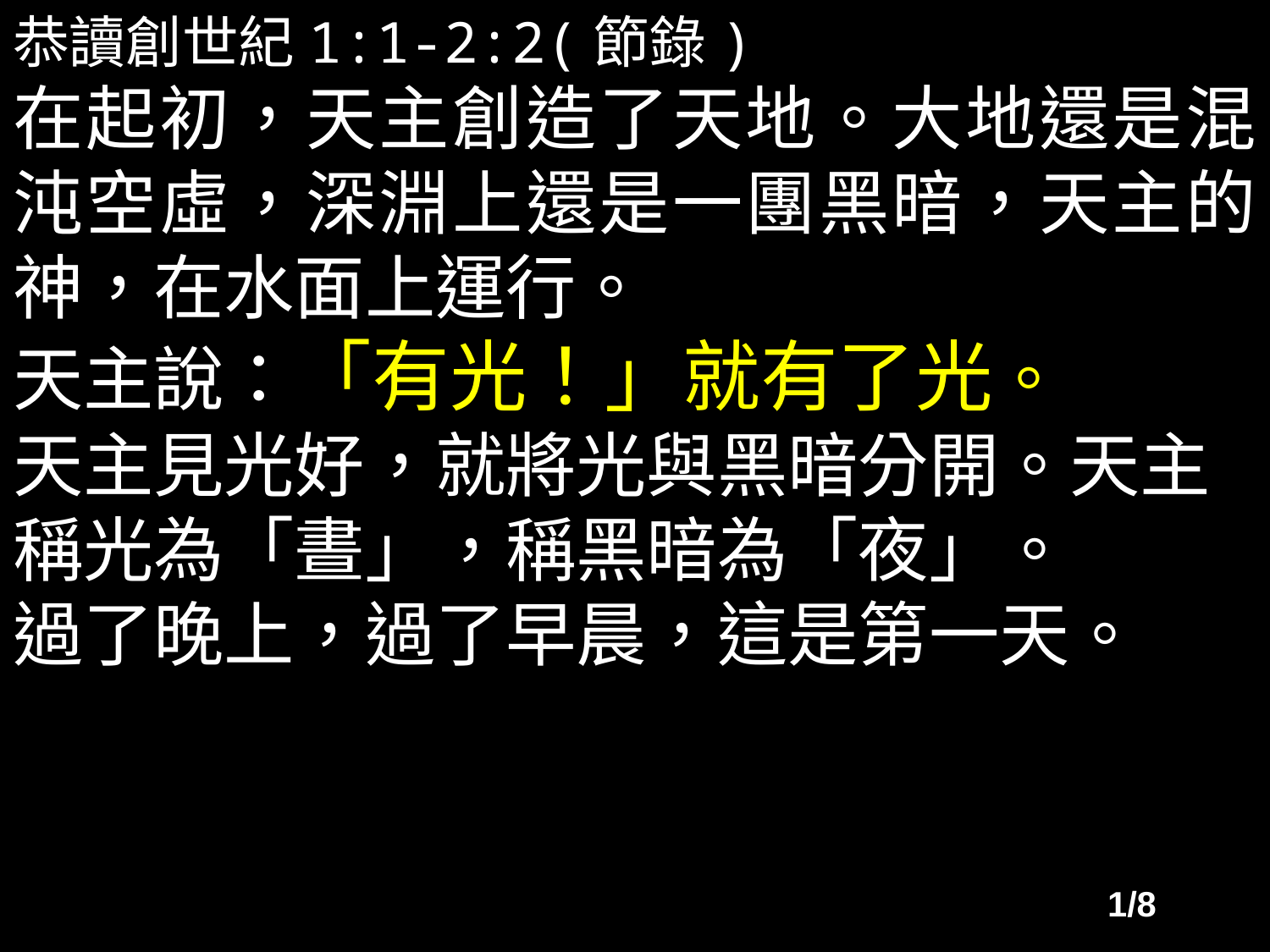

恭讀創世紀1:1-2:2(節錄)
在起初，天主創造了天地。大地還是混沌空虛，深淵上還是一團黑暗，天主的神，在水面上運行。
天主說：「有光！」就有了光。
天主見光好，就將光與黑暗分開。天主稱光為「晝」，稱黑暗為「夜」。
過了晚上，過了早晨，這是第一天。
1/8